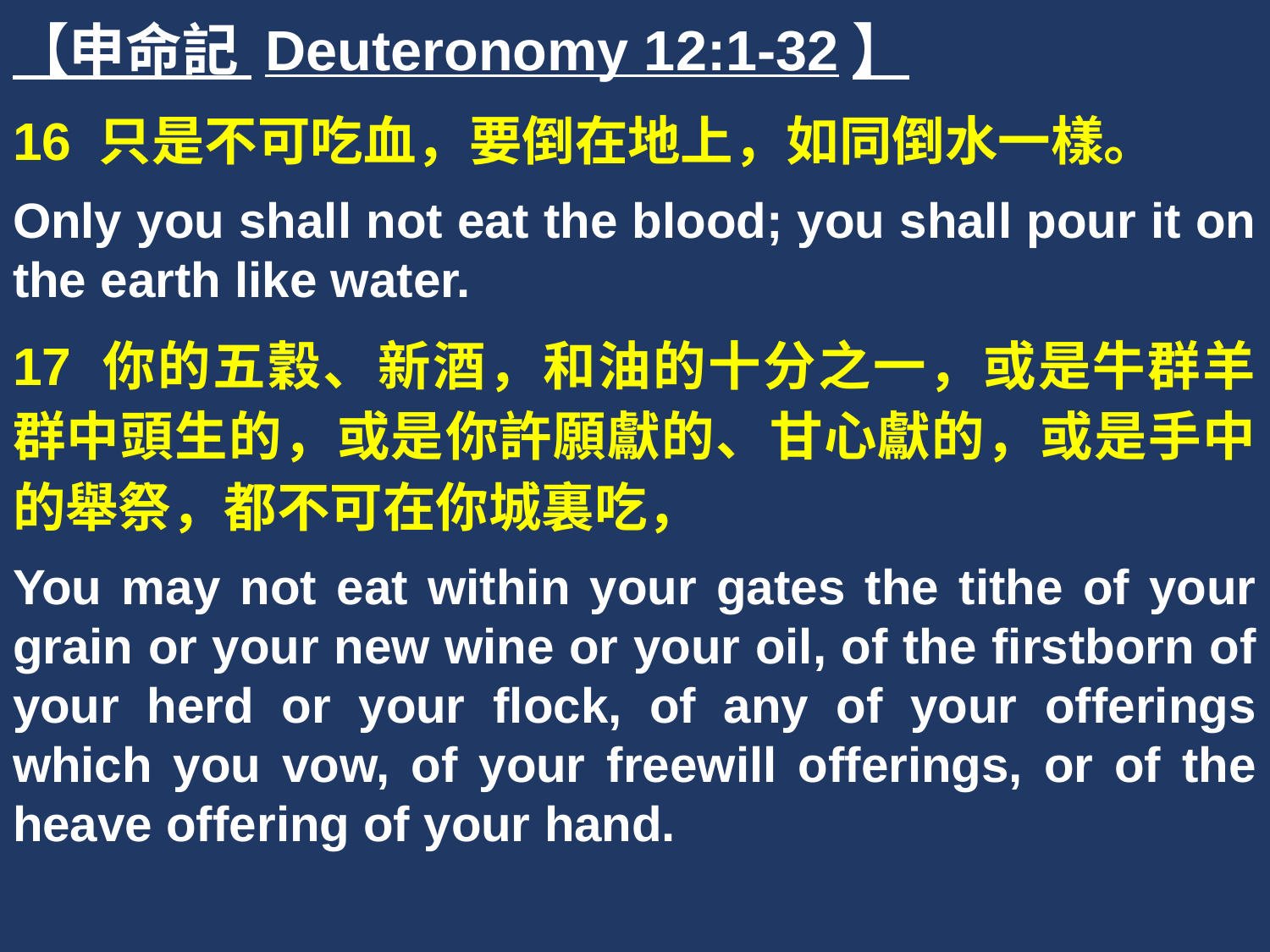

【申命記 Deuteronomy 12:1-32】
16 只是不可吃血，要倒在地上，如同倒水一樣。
Only you shall not eat the blood; you shall pour it on the earth like water.
17 你的五穀、新酒，和油的十分之一，或是牛群羊群中頭生的，或是你許願獻的、甘心獻的，或是手中的舉祭，都不可在你城裏吃，
You may not eat within your gates the tithe of your grain or your new wine or your oil, of the firstborn of your herd or your flock, of any of your offerings which you vow, of your freewill offerings, or of the heave offering of your hand.